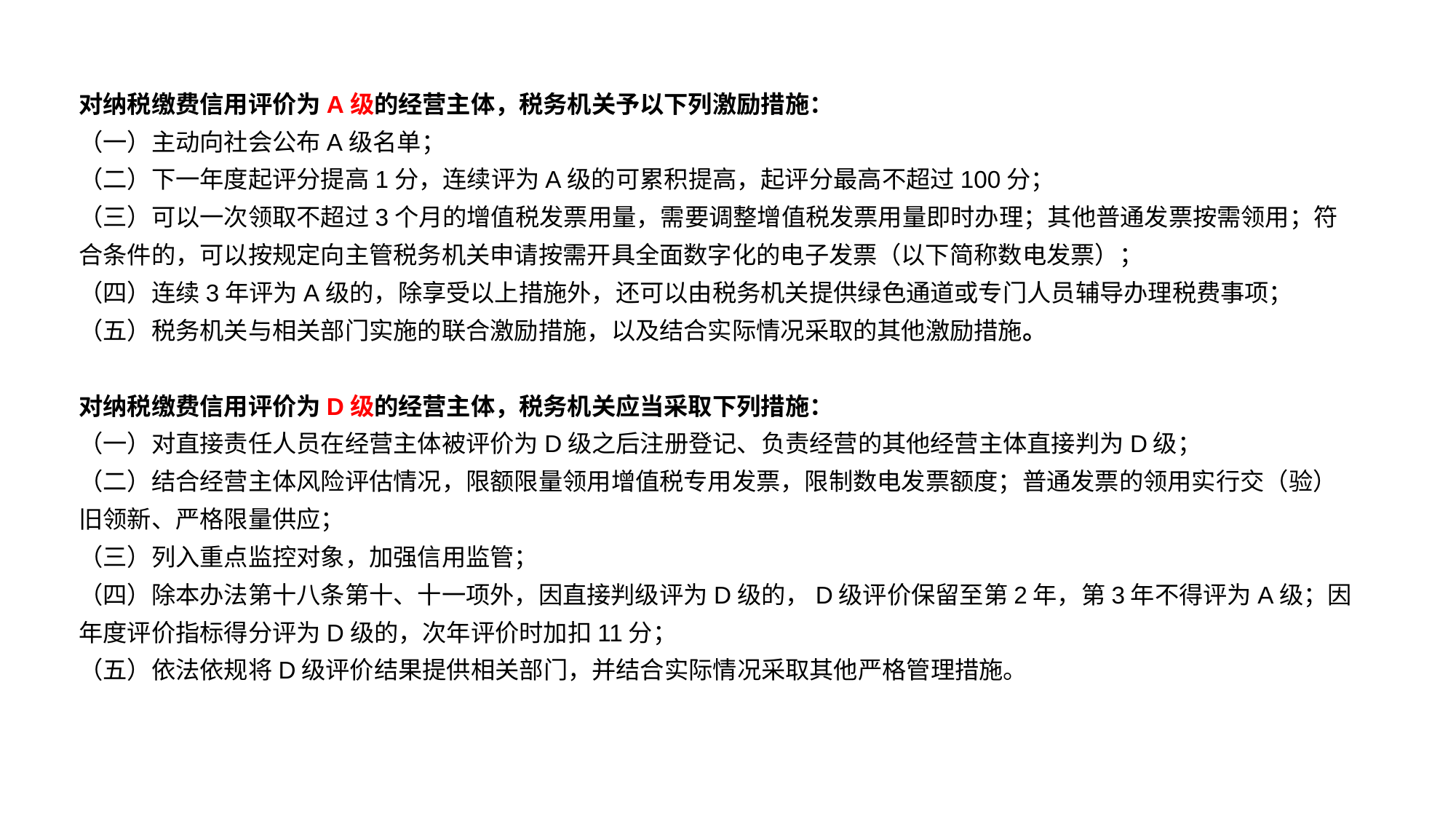

对纳税缴费信用评价为A级的经营主体，税务机关予以下列激励措施：
（一）主动向社会公布A级名单；
（二）下一年度起评分提高1分，连续评为A级的可累积提高，起评分最高不超过100分；
（三）可以一次领取不超过3个月的增值税发票用量，需要调整增值税发票用量即时办理；其他普通发票按需领用；符合条件的，可以按规定向主管税务机关申请按需开具全面数字化的电子发票（以下简称数电发票）；
（四）连续3年评为A级的，除享受以上措施外，还可以由税务机关提供绿色通道或专门人员辅导办理税费事项；
（五）税务机关与相关部门实施的联合激励措施，以及结合实际情况采取的其他激励措施。

对纳税缴费信用评价为D级的经营主体，税务机关应当采取下列措施：
（一）对直接责任人员在经营主体被评价为D级之后注册登记、负责经营的其他经营主体直接判为D级；
（二）结合经营主体风险评估情况，限额限量领用增值税专用发票，限制数电发票额度；普通发票的领用实行交（验）旧领新、严格限量供应；
（三）列入重点监控对象，加强信用监管；
（四）除本办法第十八条第十、十一项外，因直接判级评为D级的，D级评价保留至第2年，第3年不得评为A级；因年度评价指标得分评为D级的，次年评价时加扣11分；
（五）依法依规将D级评价结果提供相关部门，并结合实际情况采取其他严格管理措施。